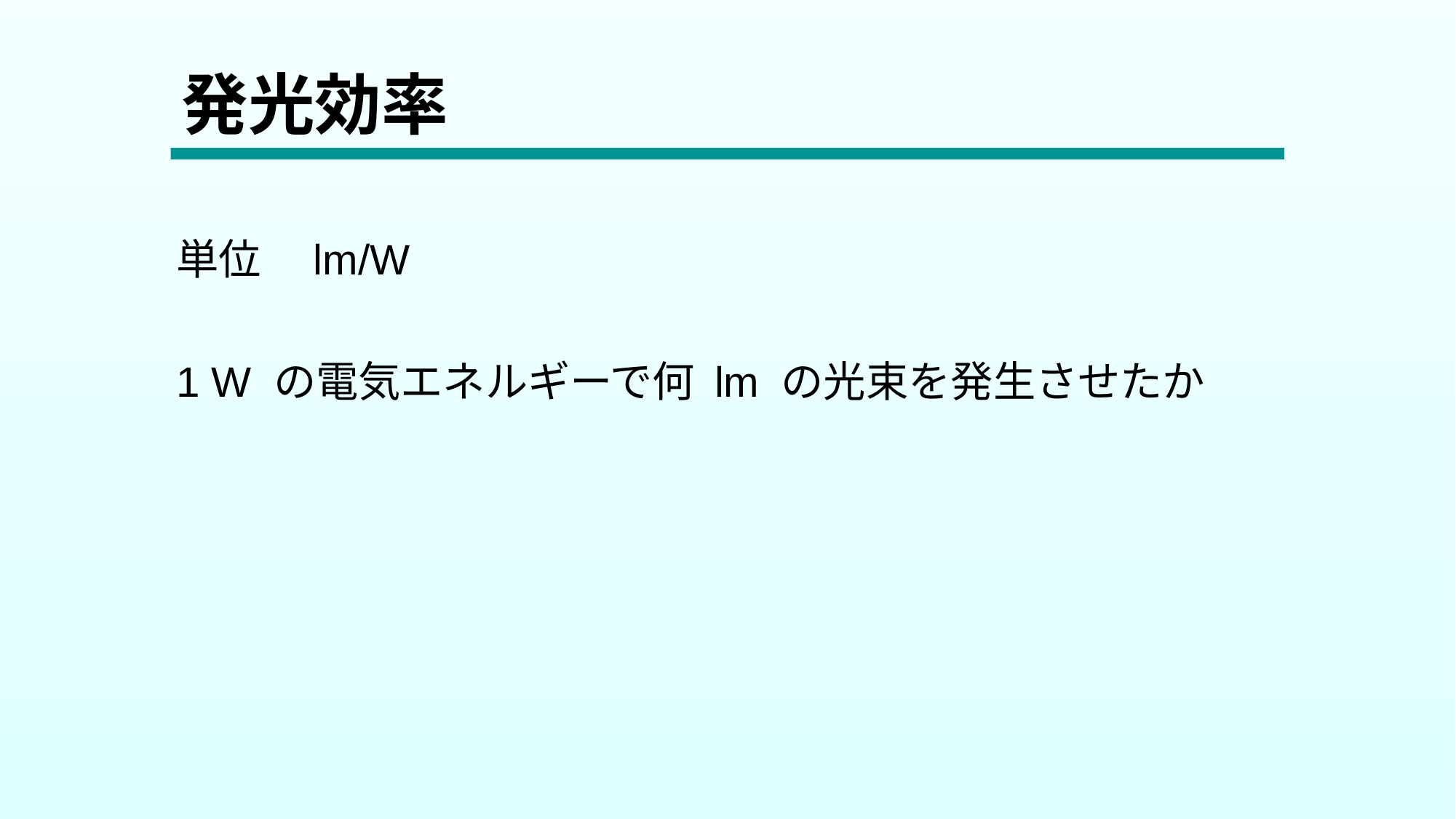

# 発光効率
単位　lm/W

1 W の電気エネルギーで何 lm の光束を発生させたか